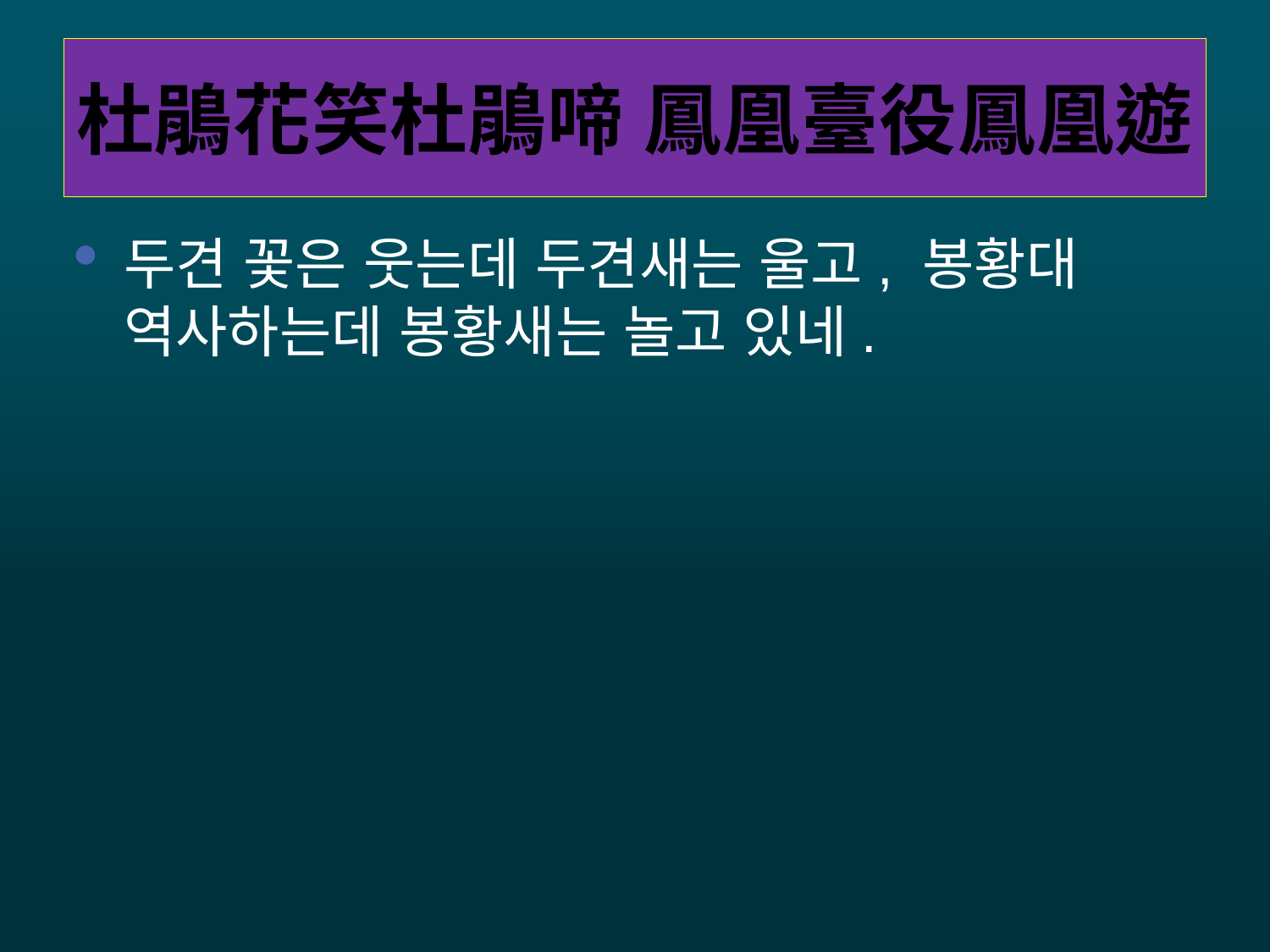

# 杜鵑花笑杜鵑啼 鳳凰臺役鳳凰遊
두견 꽃은 웃는데 두견새는 울고, 봉황대 역사하는데 봉황새는 놀고 있네.